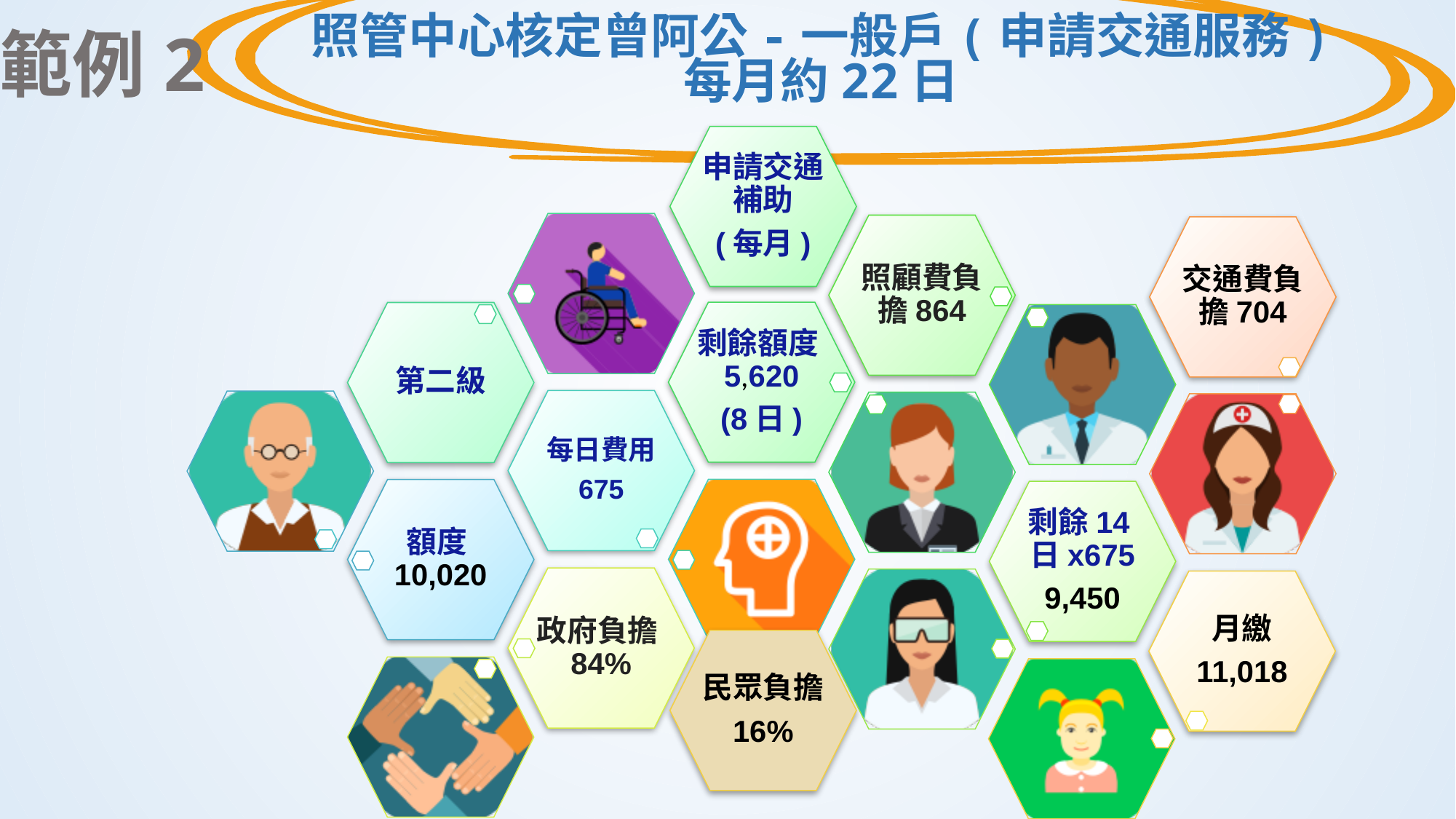

照管中心核定曾阿公-一般戶(申請交通服務)
每月約22日

範例2

申請交通補助
(每月)
額度10,020
每日費用
675
第二級
剩餘額度5,620
(8日)
照顧費負擔864
剩餘14日x675
9,450
政府負擔84%
月繳
11,018
交通費負擔704

民眾負擔
16%